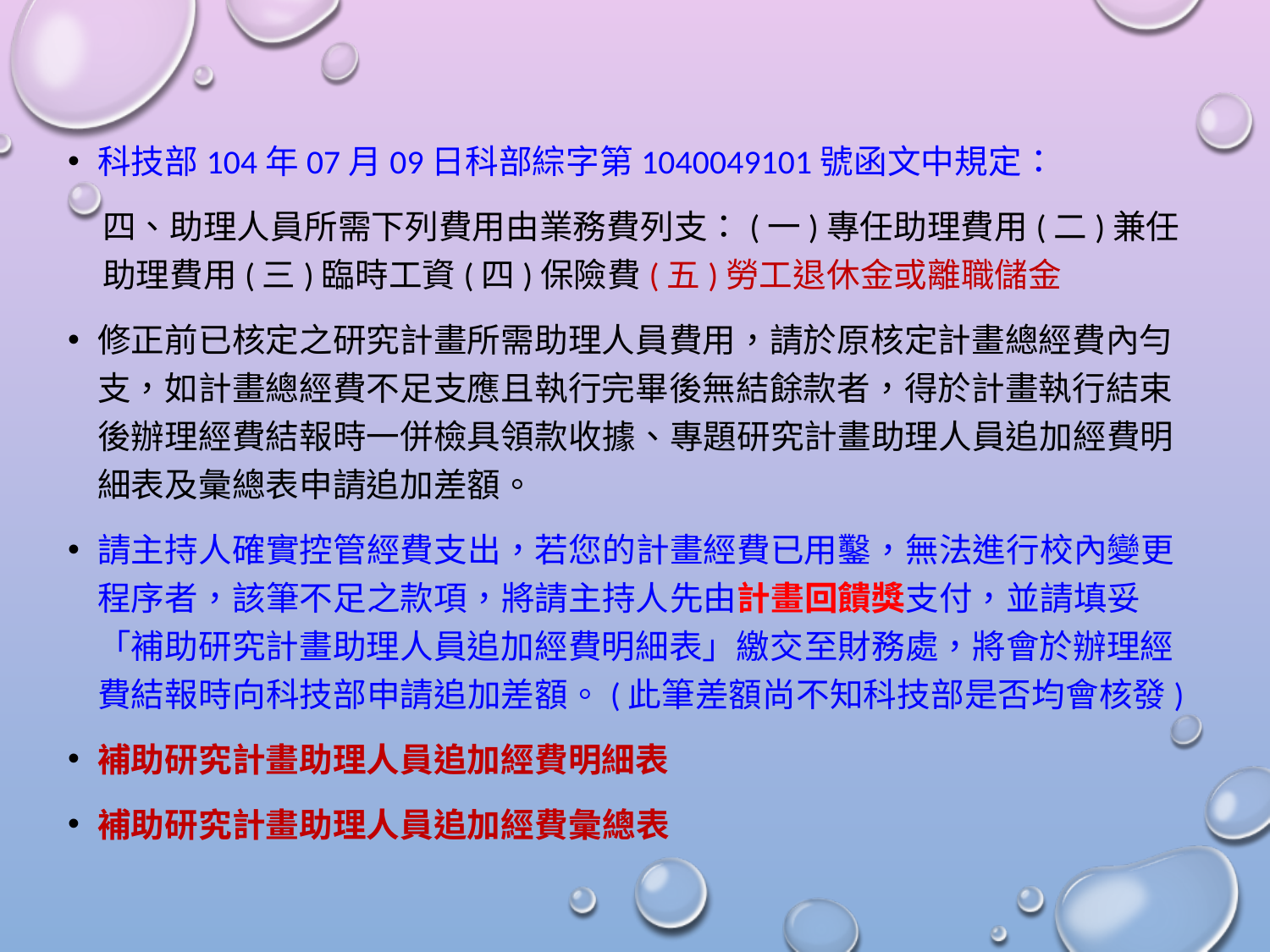

科技部104年07月09日科部綜字第1040049101號函文中規定：
四、助理人員所需下列費用由業務費列支：(一)專任助理費用(二)兼任助理費用(三)臨時工資(四)保險費(五)勞工退休金或離職儲金
修正前已核定之研究計畫所需助理人員費用，請於原核定計畫總經費內勻支，如計畫總經費不足支應且執行完畢後無結餘款者，得於計畫執行結束後辦理經費結報時一併檢具領款收據、專題研究計畫助理人員追加經費明細表及彙總表申請追加差額。
請主持人確實控管經費支出，若您的計畫經費已用鑿，無法進行校內變更程序者，該筆不足之款項，將請主持人先由計畫回饋獎支付，並請填妥「補助研究計畫助理人員追加經費明細表」繳交至財務處，將會於辦理經費結報時向科技部申請追加差額。(此筆差額尚不知科技部是否均會核發)
補助研究計畫助理人員追加經費明細表
補助研究計畫助理人員追加經費彙總表